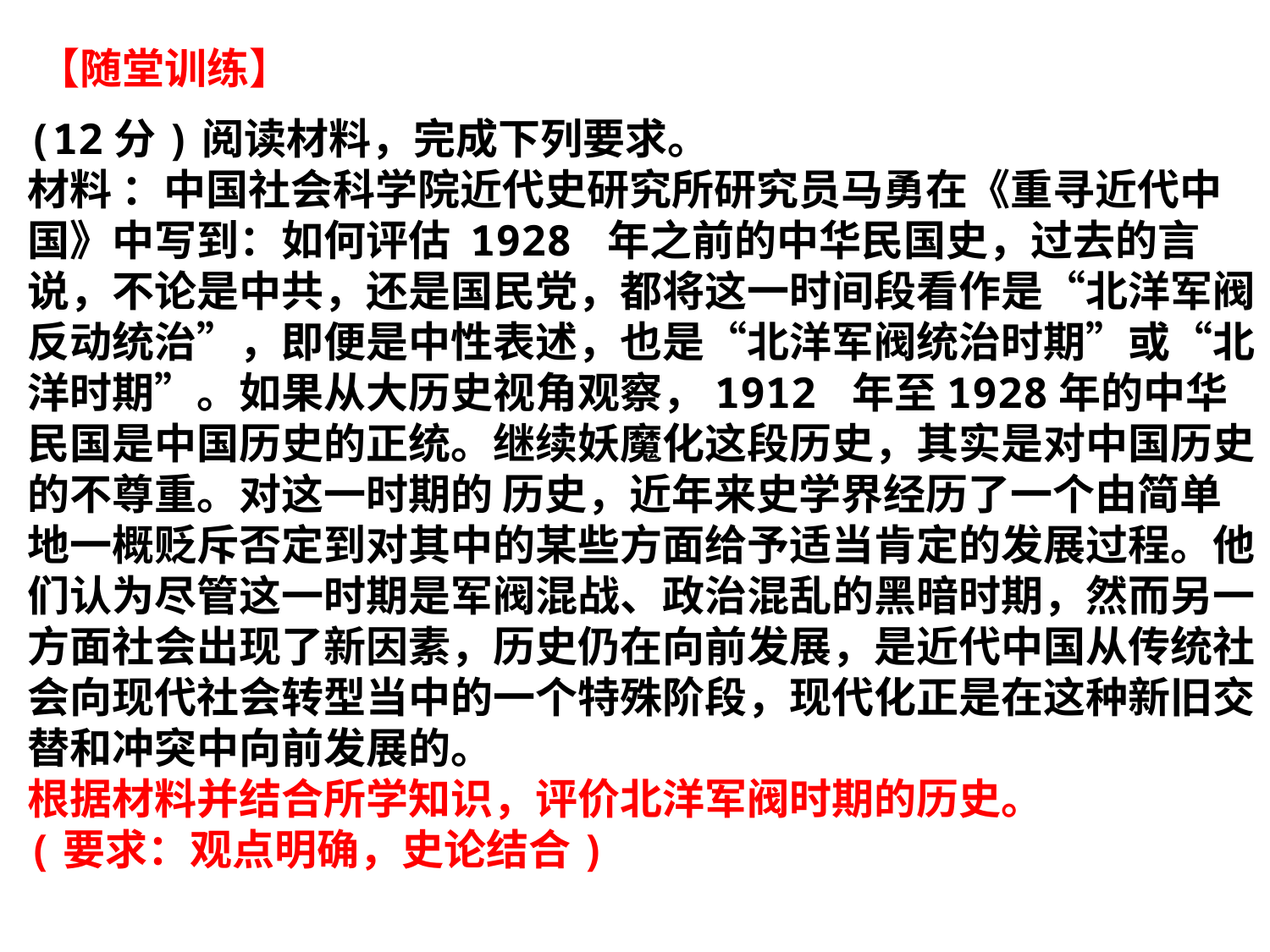

【随堂训练】
(12分)阅读材料，完成下列要求。
材料 ：中国社会科学院近代史研究所研究员马勇在《重寻近代中国》中写到：如何评估 1928 年之前的中华民国史，过去的言说，不论是中共，还是国民党，都将这一时间段看作是“北洋军阀反动统治”，即便是中性表述，也是“北洋军阀统治时期”或“北洋时期”。如果从大历史视角观察，1912 年至1928年的中华民国是中国历史的正统。继续妖魔化这段历史，其实是对中国历史的不尊重。对这一时期的 历史，近年来史学界经历了一个由简单地一概贬斥否定到对其中的某些方面给予适当肯定的发展过程。他们认为尽管这一时期是军阀混战、政治混乱的黑暗时期，然而另一方面社会出现了新因素，历史仍在向前发展，是近代中国从传统社会向现代社会转型当中的一个特殊阶段，现代化正是在这种新旧交替和冲突中向前发展的。
根据材料并结合所学知识，评价北洋军阀时期的历史。
(要求：观点明确，史论结合)